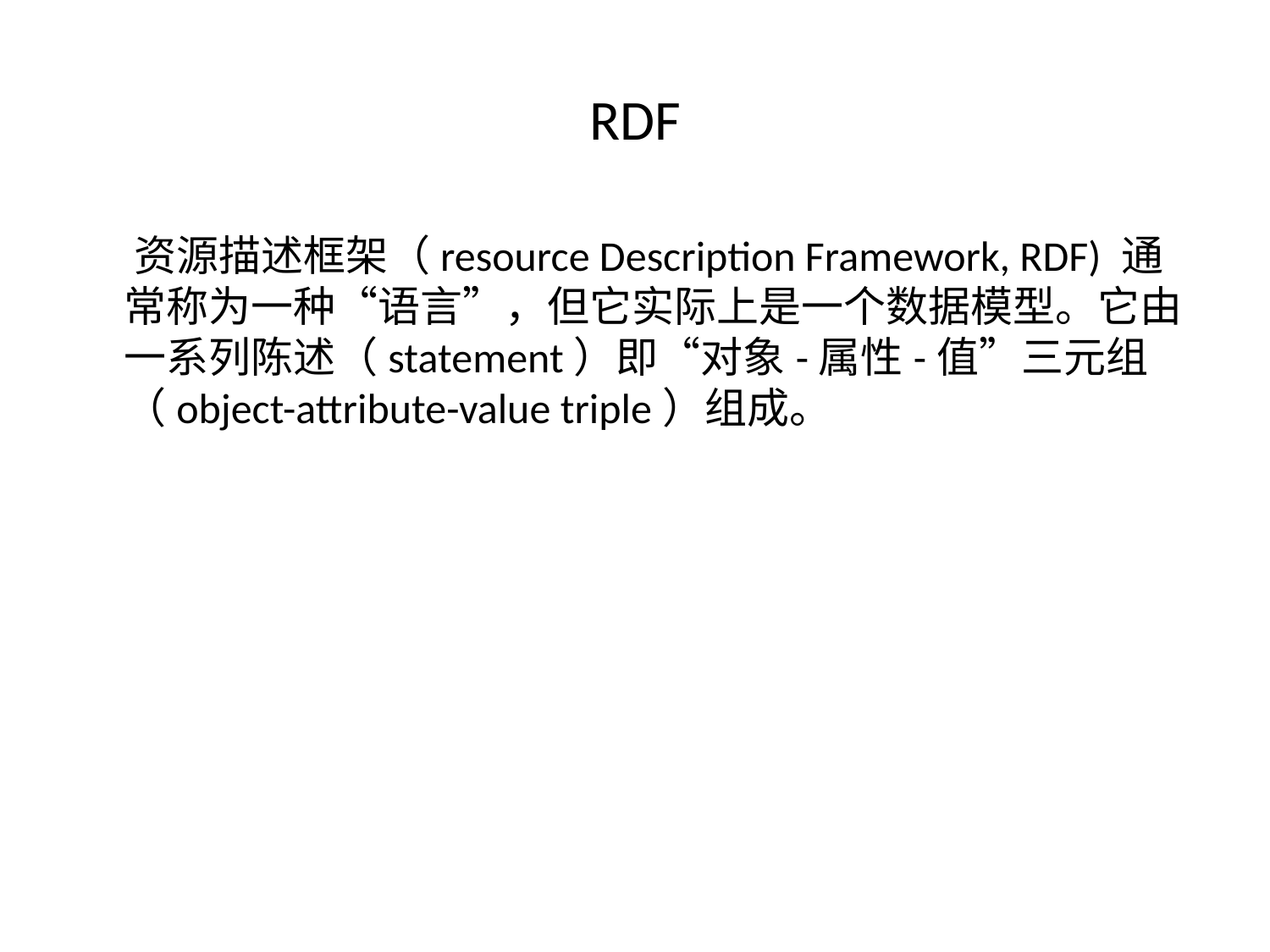

# RDF
     资源描述框架（resource Description Framework, RDF) 通常称为一种“语言”，但它实际上是一个数据模型。它由一系列陈述（statement）即“对象-属性-值”三元组（object-attribute-value triple）组成。